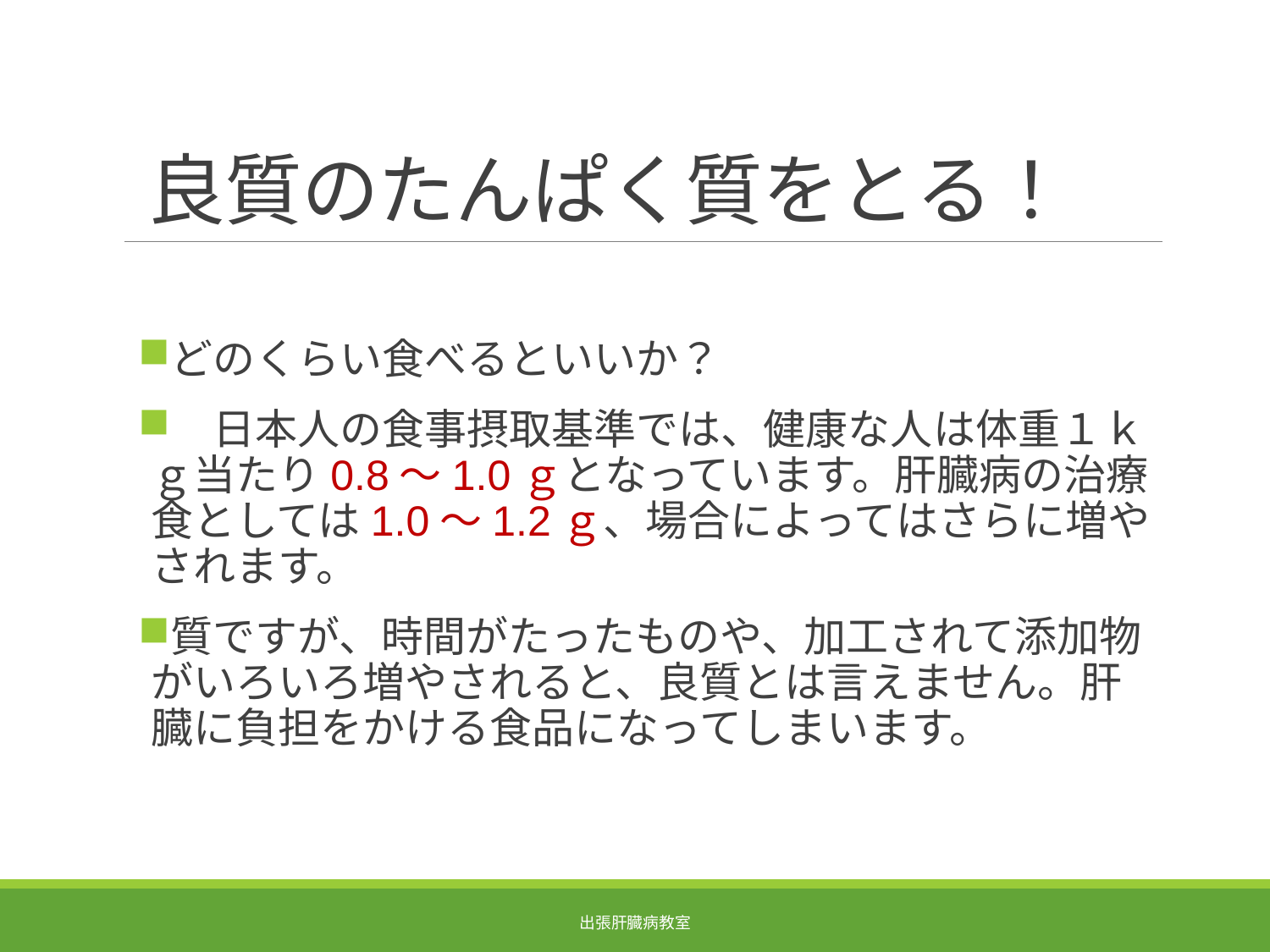

# 良質のたんぱく質をとる！
どのくらい食べるといいか？
　日本人の食事摂取基準では、健康な人は体重１ｋｇ当たり0.8～1.0ｇとなっています。肝臓病の治療食としては1.0～1.2ｇ、場合によってはさらに増やされます。
質ですが、時間がたったものや、加工されて添加物がいろいろ増やされると、良質とは言えません。肝臓に負担をかける食品になってしまいます。
出張肝臓病教室